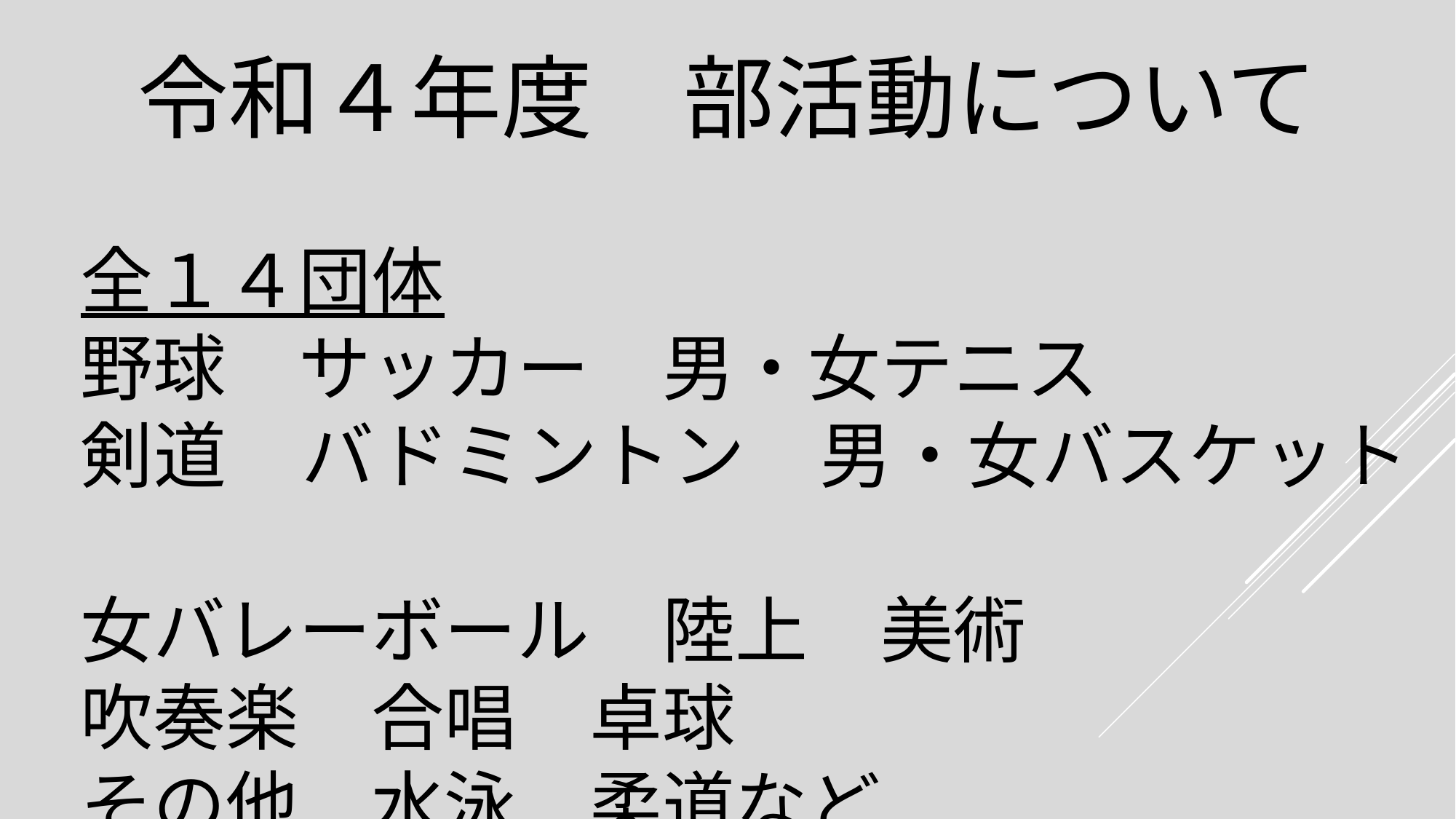

令和４年度　部活動について
全１４団体
野球　サッカー　男・女テニス
剣道　バドミントン　男・女バスケット
女バレーボール　陸上　美術
吹奏楽　合唱　卓球
その他　水泳　柔道など